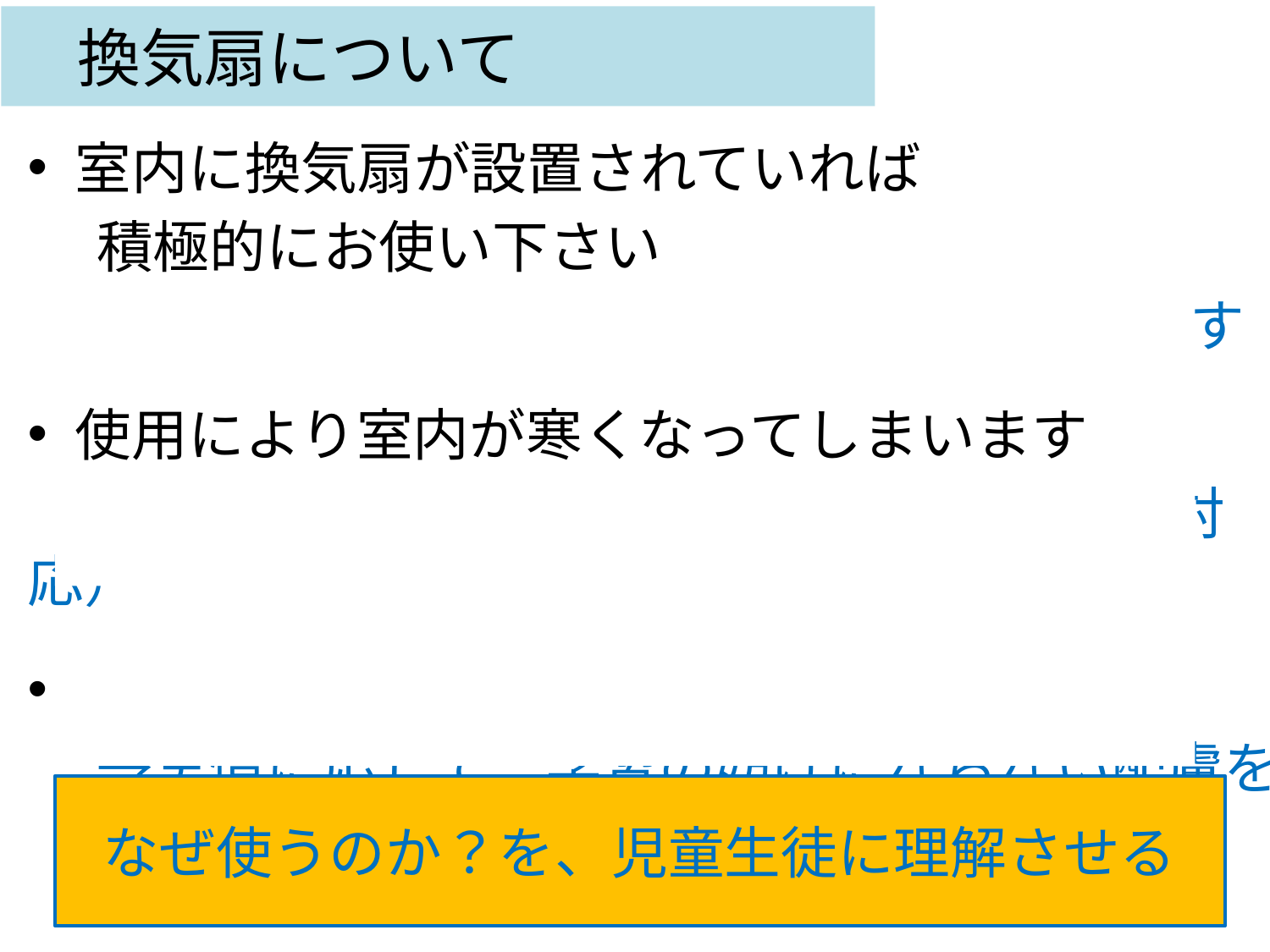

# 換気扇について
室内に換気扇が設置されていれば
　 積極的にお使い下さい
　 →強制吸・排気により空気の流れが起こります

使用により室内が寒くなってしまいます
　 →常時運転でなくとも構いません（柔軟な対応）

音が気になります
　 →実情に応じて、学習の妨げにならない配慮を

なぜ使うのか？を、児童生徒に理解させる